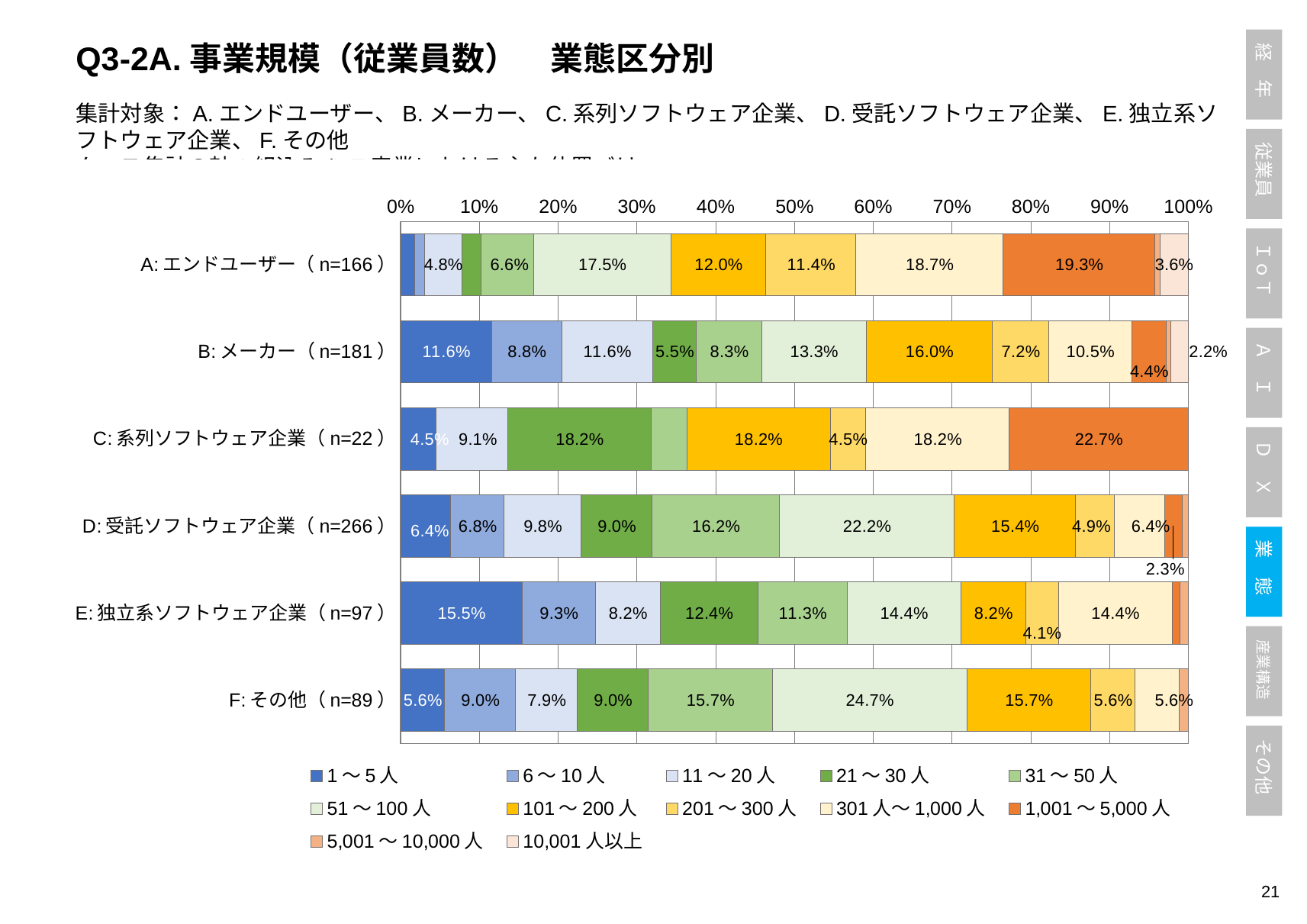

Q3-2A.事業規模（従業員数）　業態区分別
集計対象：A.エンドユーザー、B.メーカー、C.系列ソフトウェア企業、D.受託ソフトウェア企業、E.独立系ソフトウェア企業、F.その他
クロス集計の軸：組込み/IoT産業における主な位置づけ

### Chart

| Category | 1～5人 | 6～10人 | 11～20人 | 21～30人 | 31～50人 | 51～100人 | 101～200人 | 201～300人 | 301人～1,000人 | 1,001～5,000人 | 5,001～10,000人 | 10,001人以上 |
|---|---|---|---|---|---|---|---|---|---|---|---|---|
| A:エンドユーザー（n=166） | 0.018072289156626505 | 0.012048192771084338 | 0.04819277108433735 | 0.024096385542168676 | 0.06626506024096386 | 0.1746987951807229 | 0.12048192771084337 | 0.1144578313253012 | 0.18674698795180722 | 0.1927710843373494 | 0.006024096385542169 | 0.03614457831325301 |
| B:メーカー（n=181） | 0.11602209944751381 | 0.08839779005524862 | 0.11602209944751381 | 0.055248618784530384 | 0.08287292817679558 | 0.13259668508287292 | 0.16022099447513813 | 0.0718232044198895 | 0.10497237569060773 | 0.04419889502762431 | 0.0055248618784530384 | 0.022099447513812154 |
| C:系列ソフトウェア企業（n=22） | 0.045454545454545456 | 0.0 | 0.09090909090909091 | 0.18181818181818182 | 0.045454545454545456 | 0.0 | 0.18181818181818182 | 0.045454545454545456 | 0.18181818181818182 | 0.22727272727272727 | 0.0 | 0.0 |
| D:受託ソフトウェア企業（n=266） | 0.06390977443609022 | 0.06766917293233082 | 0.09774436090225563 | 0.09022556390977443 | 0.16165413533834586 | 0.22180451127819548 | 0.15413533834586465 | 0.04887218045112782 | 0.06390977443609022 | 0.022556390977443608 | 0.007518796992481203 | 0.0 |
| E:独立系ソフトウェア企業（n=97） | 0.15463917525773196 | 0.09278350515463918 | 0.08247422680412371 | 0.12371134020618557 | 0.1134020618556701 | 0.14432989690721648 | 0.08247422680412371 | 0.041237113402061855 | 0.14432989690721648 | 0.010309278350515464 | 0.010309278350515464 | 0.0 |
| F:その他（n=89） | 0.056179775280898875 | 0.0898876404494382 | 0.07865168539325842 | 0.0898876404494382 | 0.15730337078651685 | 0.24719101123595505 | 0.15730337078651685 | 0.056179775280898875 | 0.056179775280898875 | 0.0 | 0.011235955056179775 | 0.0 |
21